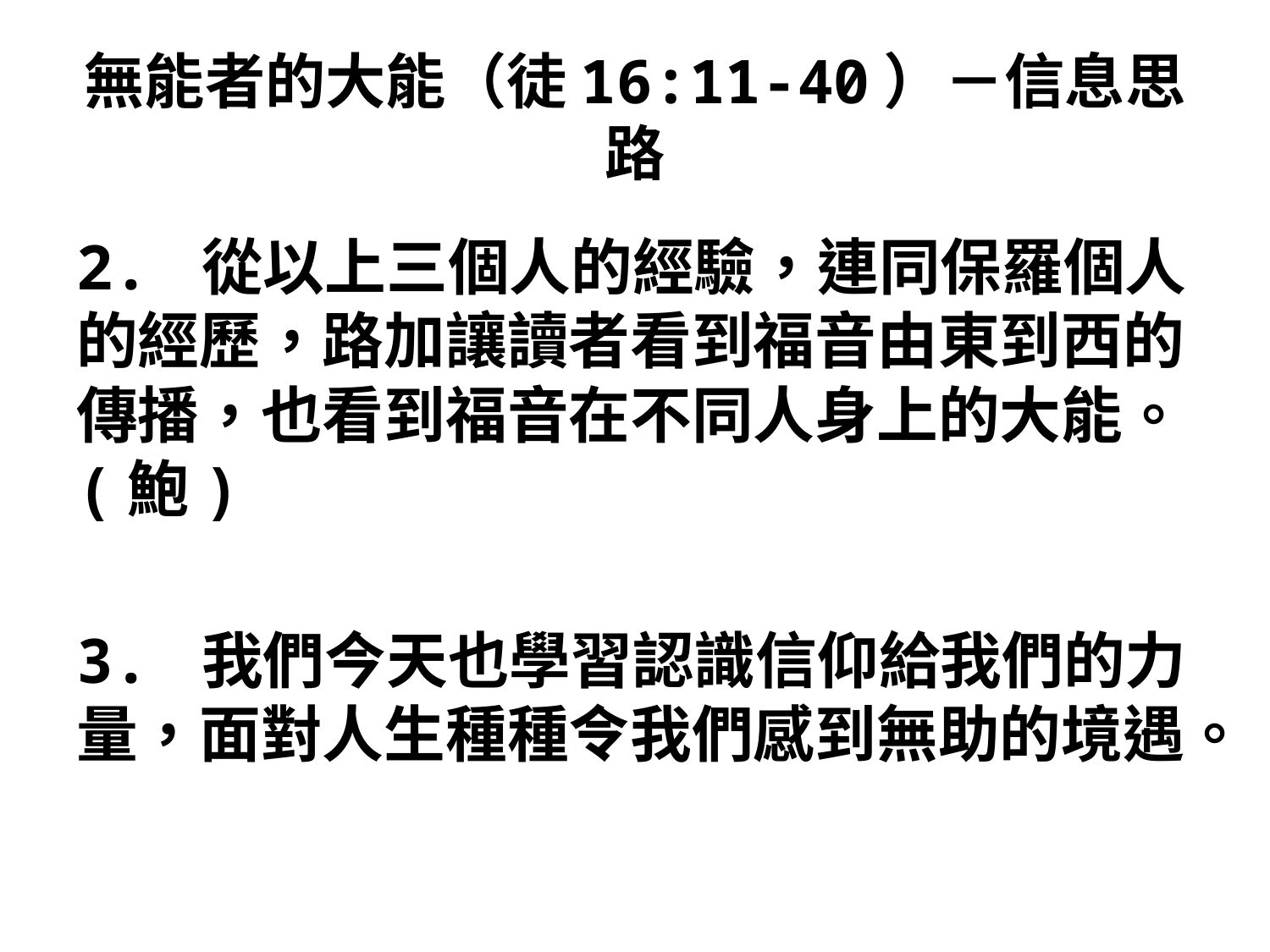

# 無能者的大能（徒16:11-40）－信息思路
2. 從以上三個人的經驗，連同保羅個人的經歷，路加讓讀者看到福音由東到西的傳播，也看到福音在不同人身上的大能。(鮑)

3. 我們今天也學習認識信仰給我們的力量，面對人生種種令我們感到無助的境遇。